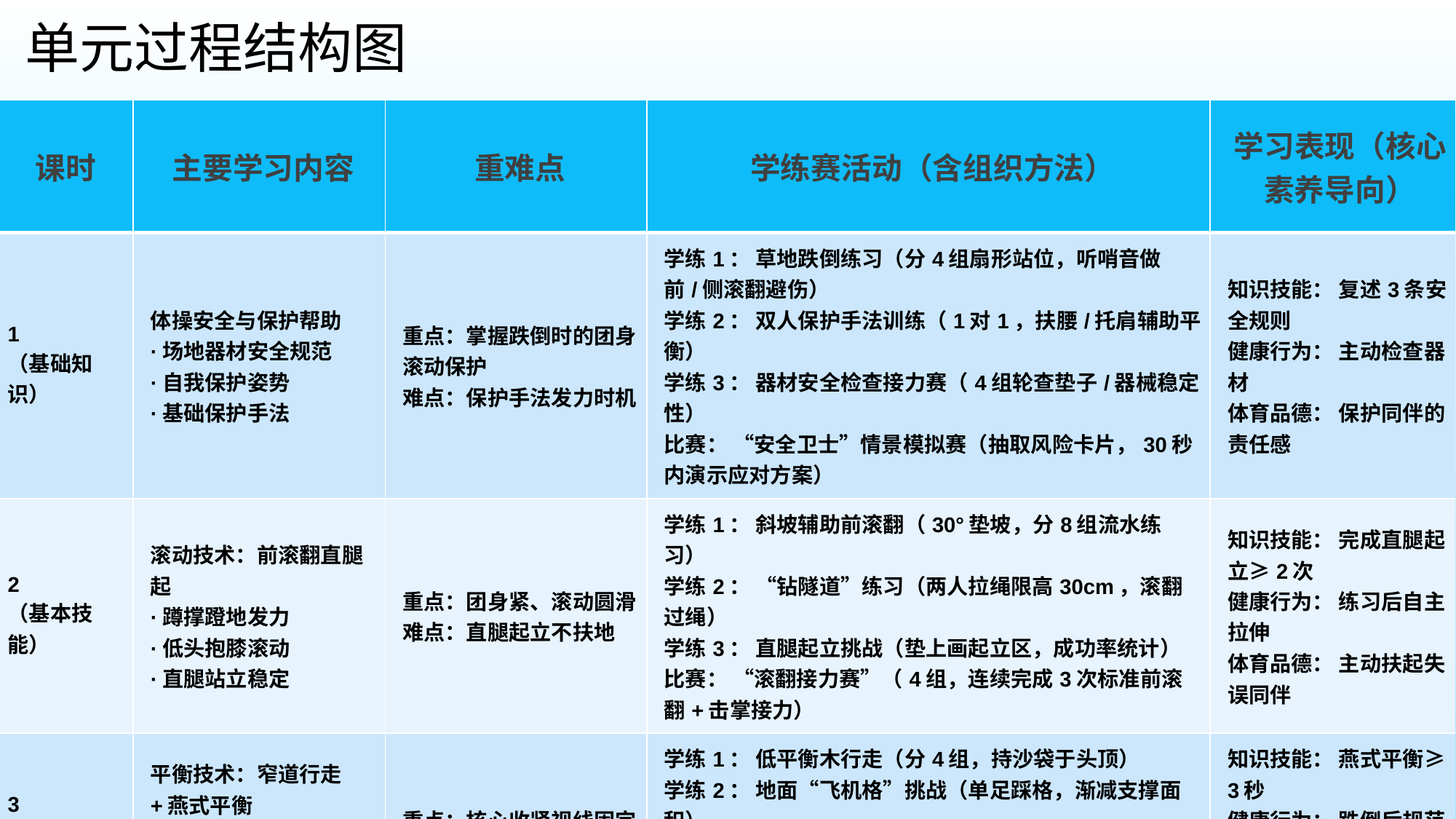

单元过程结构图
| 课时 | 主要学习内容 | 重难点 | 学练赛活动（含组织方法） | 学习表现（核心素养导向） |
| --- | --- | --- | --- | --- |
| 1 （基础知识） | 体操安全与保护帮助 ·场地器材安全规范 ·自我保护姿势 ·基础保护手法 | 重点：掌握跌倒时的团身滚动保护 难点：保护手法发力时机 | 学练1： 草地跌倒练习（分4组扇形站位，听哨音做前/侧滚翻避伤） 学练2： 双人保护手法训练（1对1，扶腰/托肩辅助平衡） 学练3： 器材安全检查接力赛（4组轮查垫子/器械稳定性） 比赛： “安全卫士”情景模拟赛（抽取风险卡片，30秒内演示应对方案） | 知识技能： 复述3条安全规则 健康行为： 主动检查器材 体育品德： 保护同伴的责任感 |
| 2 （基本技能） | 滚动技术：前滚翻直腿起 ·蹲撑蹬地发力 ·低头抱膝滚动 ·直腿站立稳定 | 重点：团身紧、滚动圆滑 难点：直腿起立不扶地 | 学练1： 斜坡辅助前滚翻（30°垫坡，分8组流水练习） 学练2： “钻隧道”练习（两人拉绳限高30cm，滚翻过绳） 学练3： 直腿起立挑战（垫上画起立区，成功率统计） 比赛： “滚翻接力赛”（4组，连续完成3次标准前滚翻+击掌接力） | 知识技能： 完成直腿起立≥2次 健康行为： 练习后自主拉伸 体育品德： 主动扶起失误同伴 |
| 3 （基本技能） | 平衡技术：窄道行走+燕式平衡 ·足尖行走直线 ·单腿支撑展臂 ·头部定位稳重心 | 重点：核心收紧视线固定 难点：燕式平衡≥3秒 | 学练1： 低平衡木行走（分4组，持沙袋于头顶） 学练2： 地面“飞机格”挑战（单足踩格，渐减支撑面积） 学练3： 双人辅助平衡（1人做燕式，1人轻触手部干扰） 比赛： “平衡大师”耐力赛（小组内累计平衡总时长） | 知识技能： 燕式平衡≥3秒 健康行为： 跌倒后规范起身 体育品德： 为对手平衡动作鼓掌 |